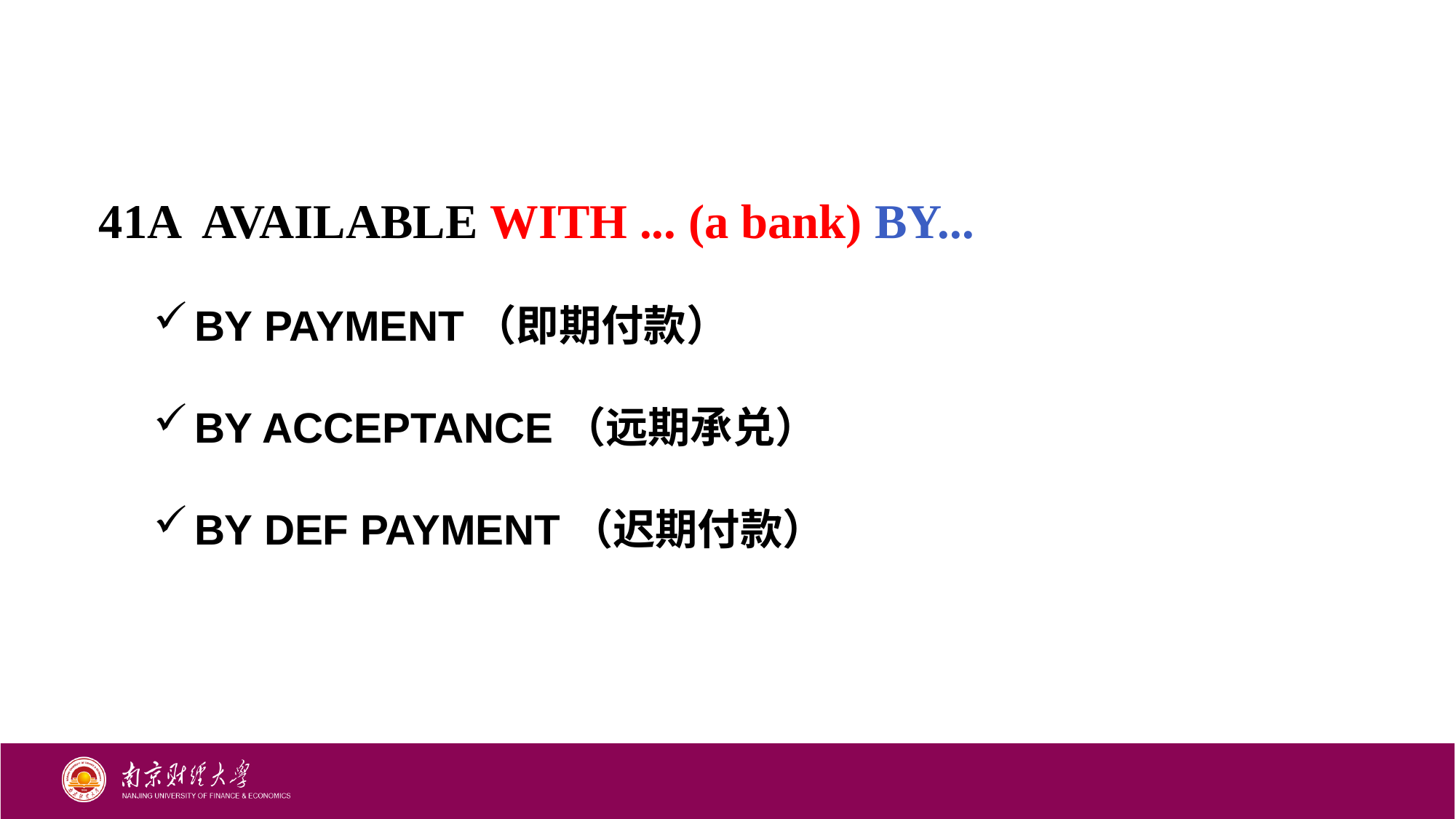

41A  AVAILABLE WITH ... (a bank) BY...
BY PAYMENT（即期付款）
BY ACCEPTANCE（远期承兑）
BY DEF PAYMENT（迟期付款）